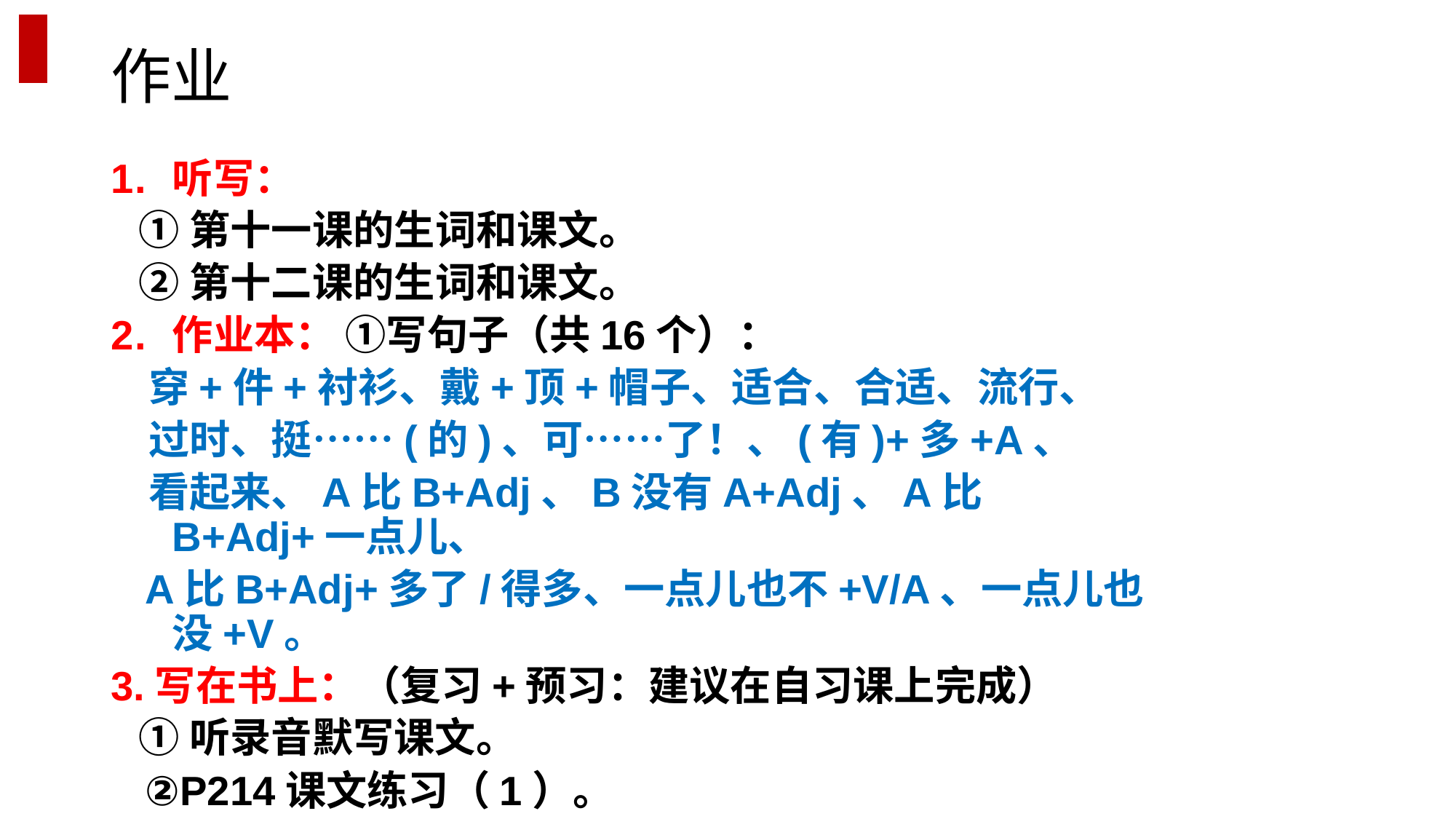

作业

听写：
   ①第十一课的生词和课文。
   ②第十二课的生词和课文。
作业本： ①写句子（共16个）：
   穿+件+衬衫、戴+顶+帽子、适合、合适、流行、
   过时、挺……(的)、可……了！、(有)+多+A、
   看起来、A比B+Adj、B没有A+Adj、A比B+Adj+一点儿、
   A比B+Adj+多了/得多、一点儿也不+V/A、一点儿也没+V。
3.写在书上：（复习+预习：建议在自习课上完成）
   ①听录音默写课文。
   ②P214课文练习（1）。
   ③P216-217（1、2、3、4）P218课文热身。